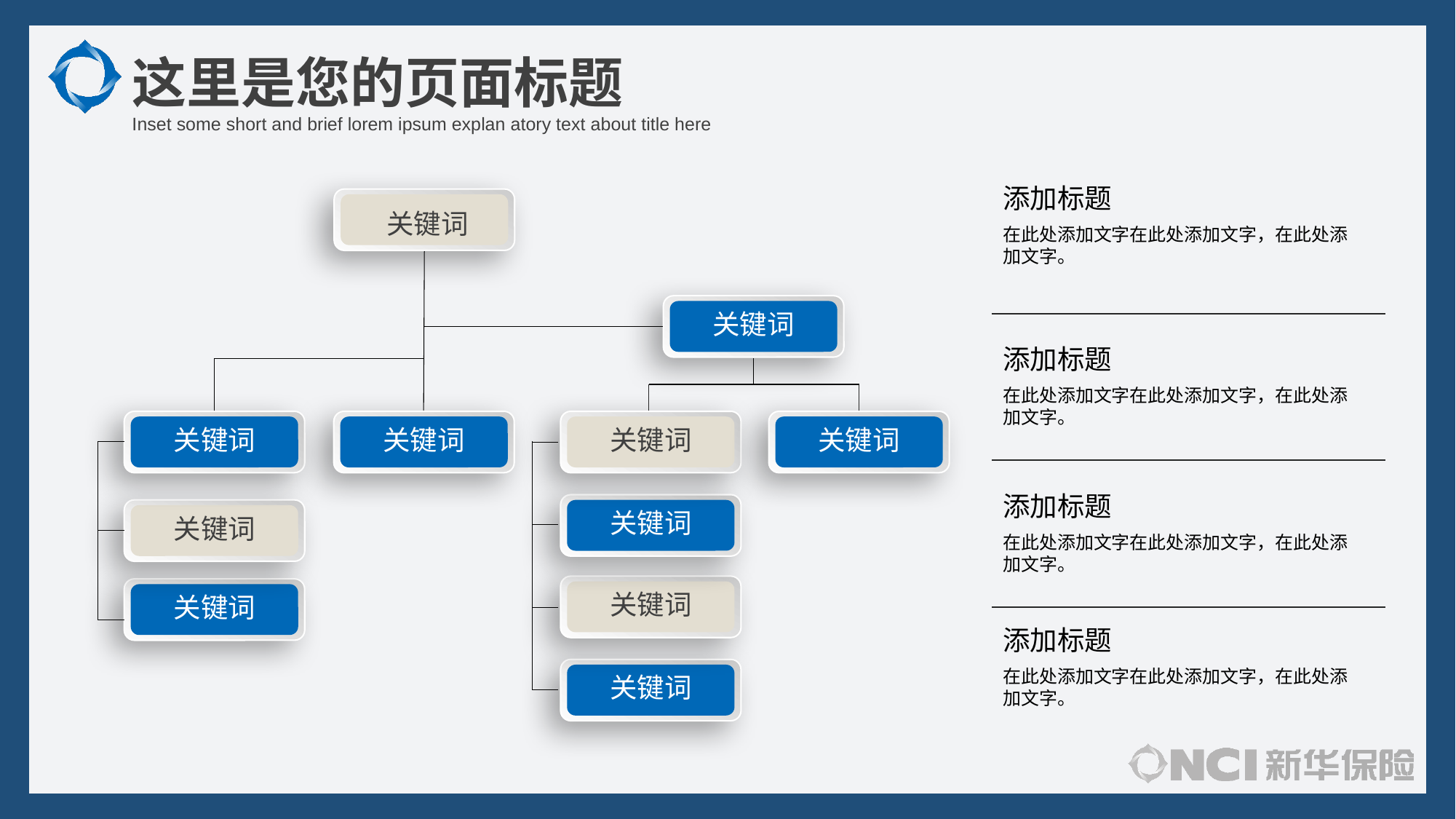

这里是您的页面标题
Inset some short and brief lorem ipsum explan atory text about title here
添加标题
在此处添加文字在此处添加文字，在此处添加文字。
添加标题
在此处添加文字在此处添加文字，在此处添加文字。
添加标题
在此处添加文字在此处添加文字，在此处添加文字。
添加标题
在此处添加文字在此处添加文字，在此处添加文字。

关键词

关键词
添加标题

关键词

关键词

关键词

关键词

关键词

关键词

关键词

关键词

关键词